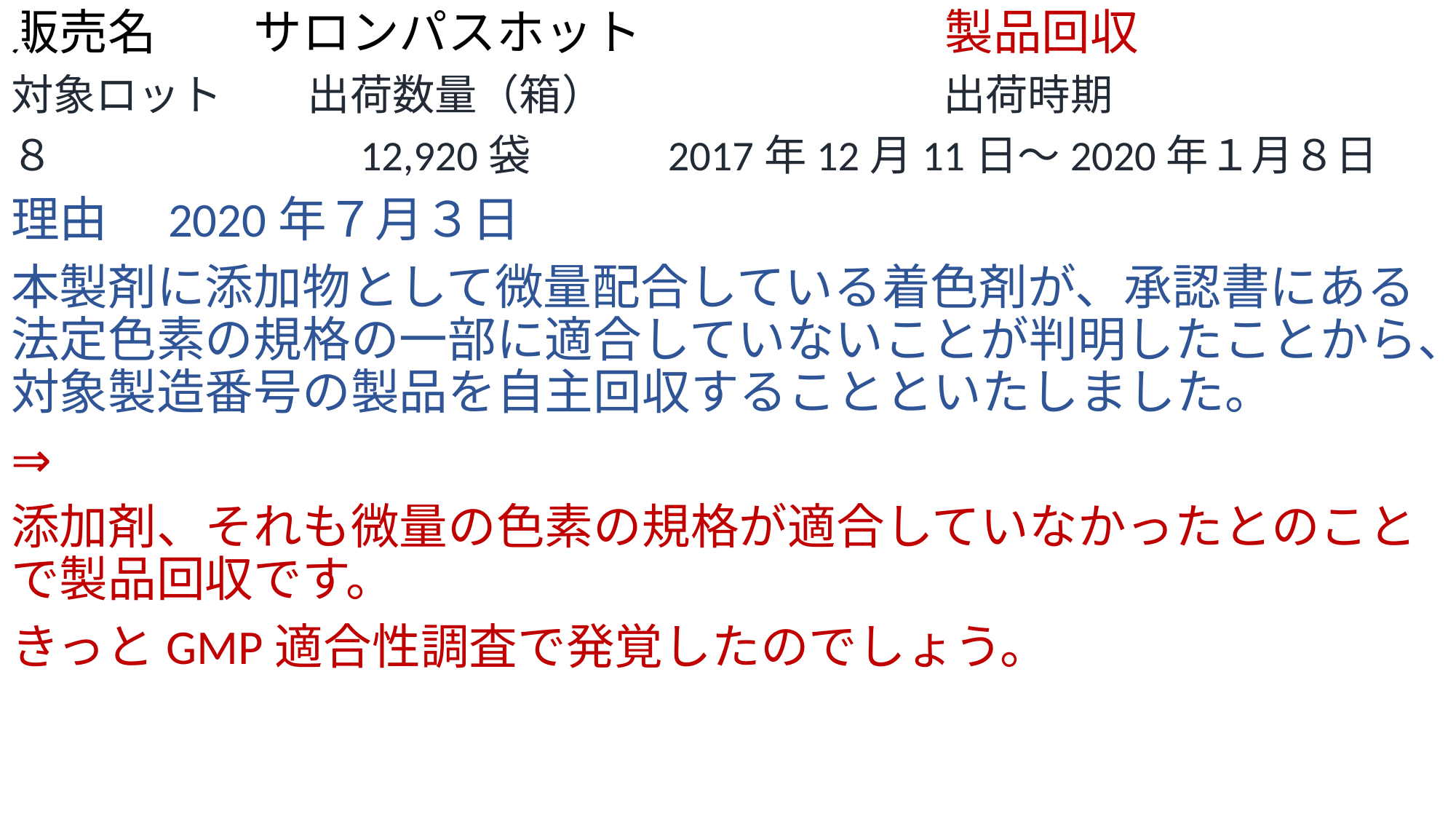

# 販売名　　サロンパスホット 　　　　　　製品回収

対象ロット　　出荷数量（箱）　　　　　　　　出荷時期
８　　　　　　　12,920袋　　　2017年12月11日～2020年１月８日
理由　2020年７月３日
本製剤に添加物として微量配合している着色剤が、承認書にある法定色素の規格の一部に適合していないことが判明したことから、対象製造番号の製品を自主回収することといたしました。
⇒
添加剤、それも微量の色素の規格が適合していなかったとのことで製品回収です。
きっとGMP適合性調査で発覚したのでしょう。